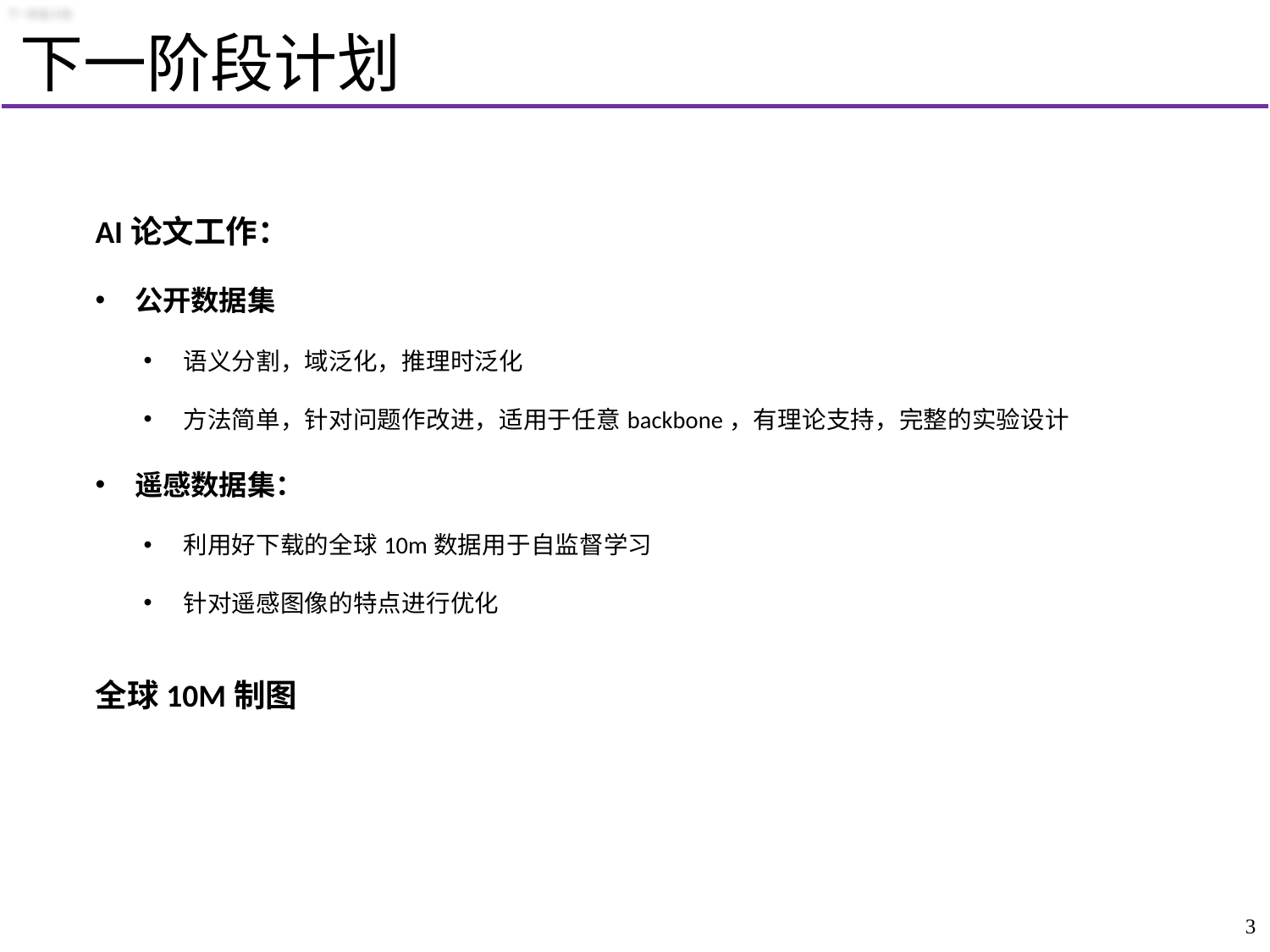

# 下一阶段计划
AI论文工作：
公开数据集
语义分割，域泛化，推理时泛化
方法简单，针对问题作改进，适用于任意backbone，有理论支持，完整的实验设计
遥感数据集：
利用好下载的全球10m数据用于自监督学习
针对遥感图像的特点进行优化

全球10M制图

3